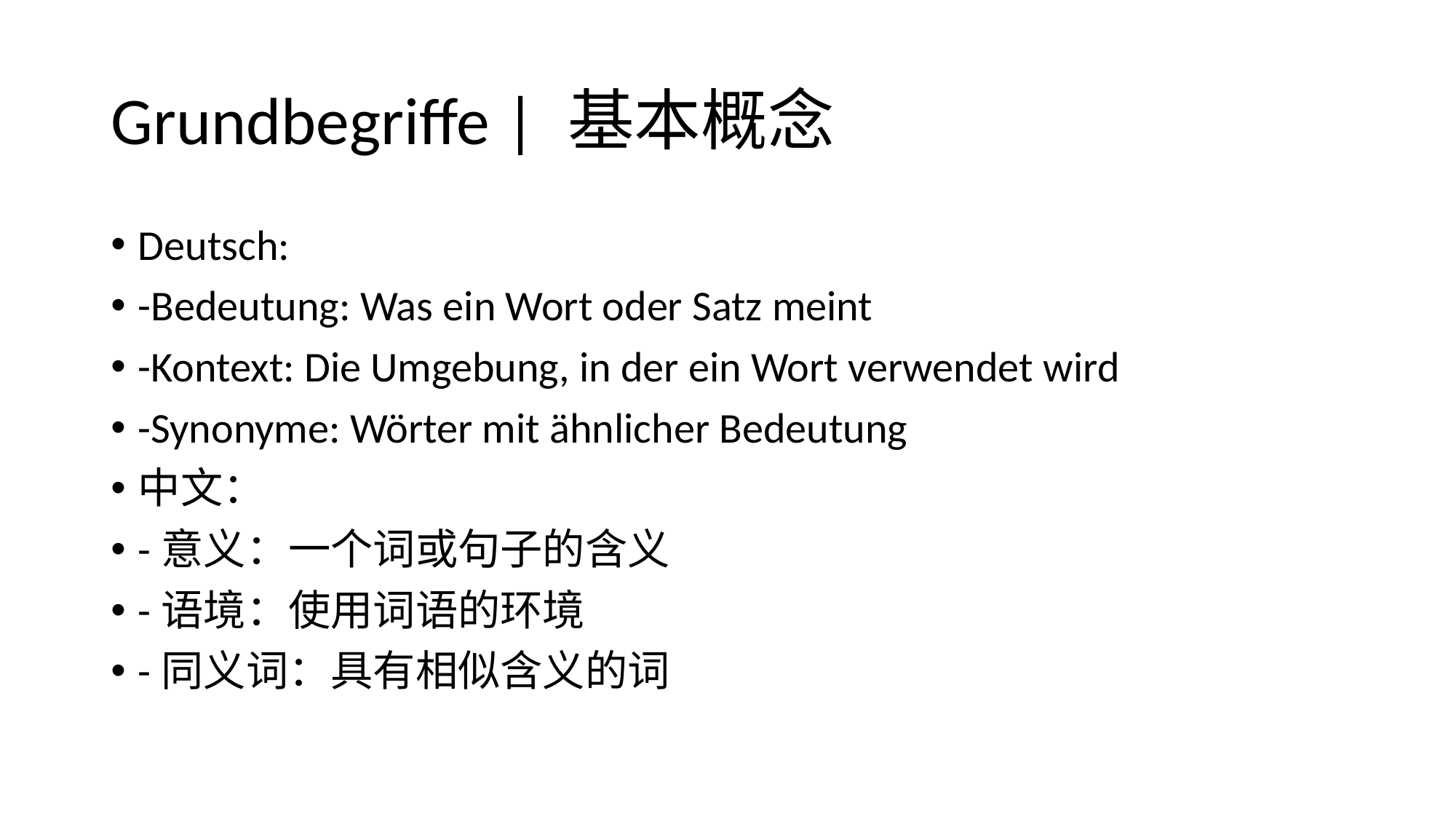

# Grundbegriffe | 基本概念
Deutsch:
-Bedeutung: Was ein Wort oder Satz meint
-Kontext: Die Umgebung, in der ein Wort verwendet wird
-Synonyme: Wörter mit ähnlicher Bedeutung
中文：
-意义：一个词或句子的含义
-语境：使用词语的环境
-同义词：具有相似含义的词